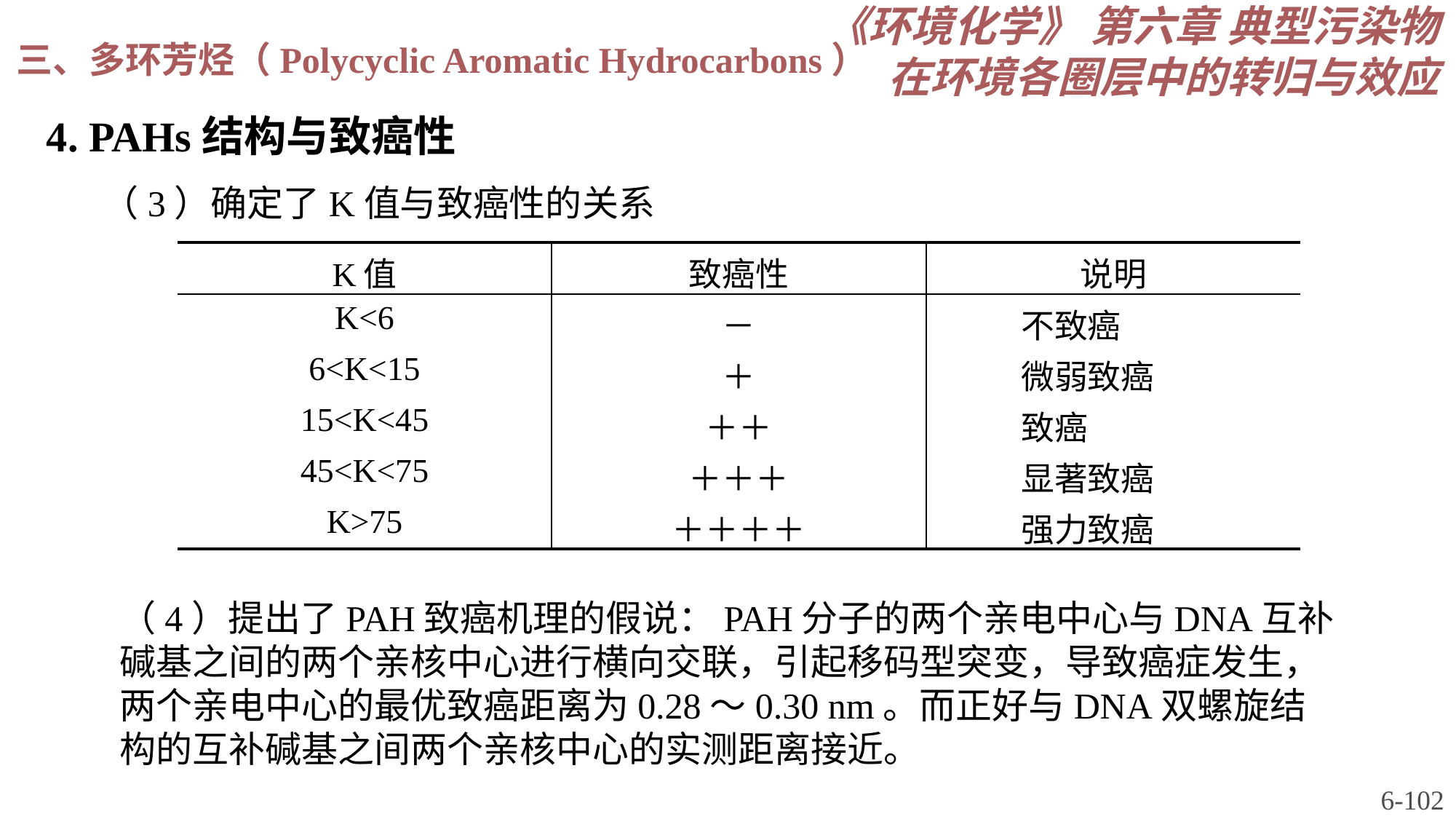

《环境化学》 第六章 典型污染物在环境各圈层中的转归与效应
三、多环芳烃（Polycyclic Aromatic Hydrocarbons）
4. PAHs结构与致癌性

（3）确定了K值与致癌性的关系
| K值 | 致癌性 | 说明 |
| --- | --- | --- |
| K<6 | － | 不致癌 |
| 6<K<15 | ＋ | 微弱致癌 |
| 15<K<45 | ＋＋ | 致癌 |
| 45<K<75 | ＋＋＋ | 显著致癌 |
| K>75 | ＋＋＋＋ | 强力致癌 |
（4）提出了PAH致癌机理的假说：PAH分子的两个亲电中心与DNA互补碱基之间的两个亲核中心进行横向交联，引起移码型突变，导致癌症发生，两个亲电中心的最优致癌距离为0.28～0.30 nm。而正好与DNA双螺旋结构的互补碱基之间两个亲核中心的实测距离接近。
6-102